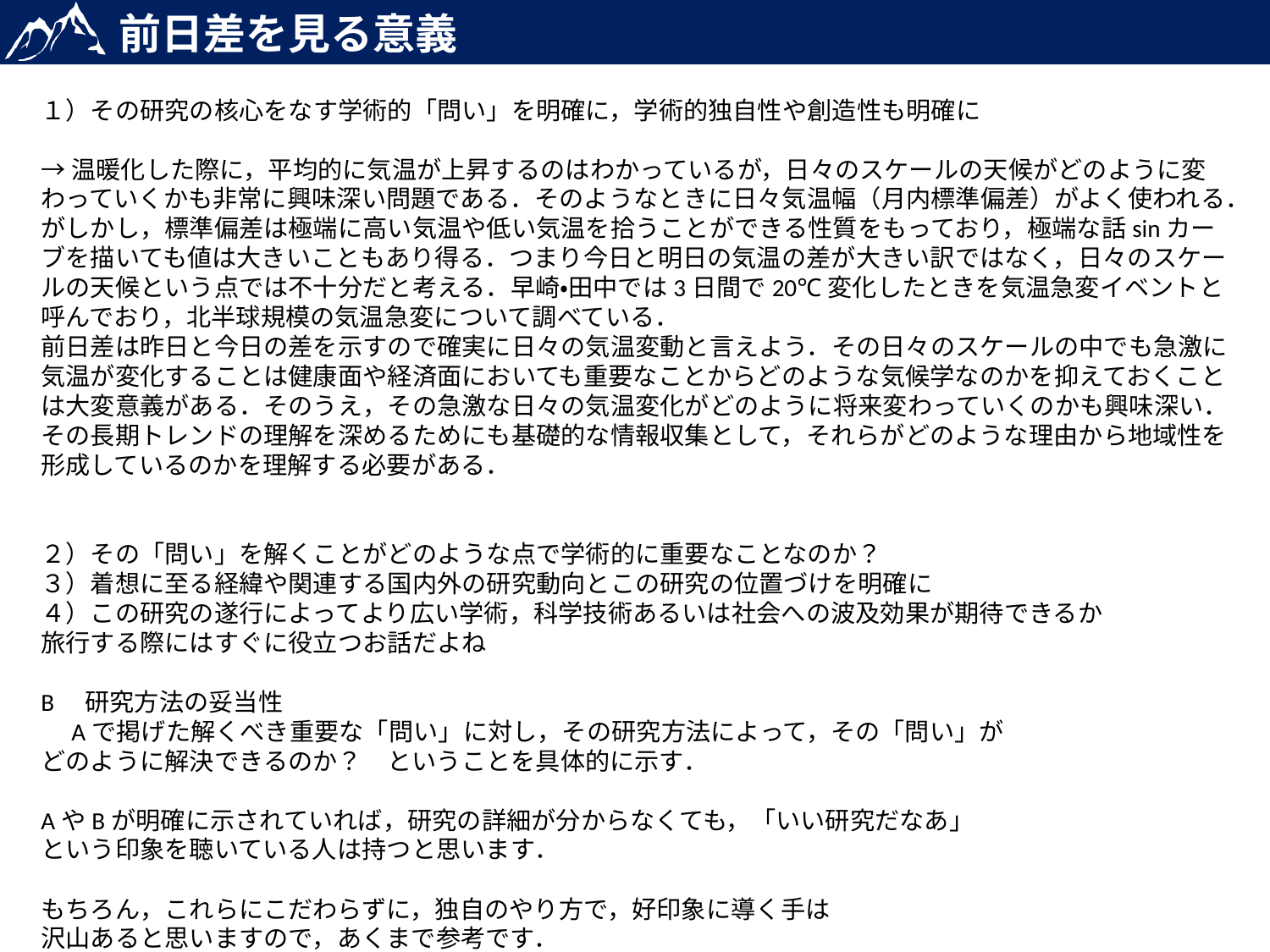

前日差を見る意義
１）その研究の核心をなす学術的「問い」を明確に，学術的独自性や創造性も明確に

→温暖化した際に，平均的に気温が上昇するのはわかっているが，日々のスケールの天候がどのように変わっていくかも非常に興味深い問題である．そのようなときに日々気温幅（月内標準偏差）がよく使われる．がしかし，標準偏差は極端に高い気温や低い気温を拾うことができる性質をもっており，極端な話sinカーブを描いても値は大きいこともあり得る．つまり今日と明日の気温の差が大きい訳ではなく，日々のスケールの天候という点では不十分だと考える．早崎・田中では3日間で20℃変化したときを気温急変イベントと呼んでおり，北半球規模の気温急変について調べている．
前日差は昨日と今日の差を示すので確実に日々の気温変動と言えよう．その日々のスケールの中でも急激に気温が変化することは健康面や経済面においても重要なことからどのような気候学なのかを抑えておくことは大変意義がある．そのうえ，その急激な日々の気温変化がどのように将来変わっていくのかも興味深い．その長期トレンドの理解を深めるためにも基礎的な情報収集として，それらがどのような理由から地域性を形成しているのかを理解する必要がある．

２）その「問い」を解くことがどのような点で学術的に重要なことなのか？
３）着想に至る経緯や関連する国内外の研究動向とこの研究の位置づけを明確に
４）この研究の遂行によってより広い学術，科学技術あるいは社会への波及効果が期待できるか
旅行する際にはすぐに役立つお話だよね

B　研究方法の妥当性
　Aで掲げた解くべき重要な「問い」に対し，その研究方法によって，その「問い」が
どのように解決できるのか？　ということを具体的に示す．

AやBが明確に示されていれば，研究の詳細が分からなくても，「いい研究だなあ」
という印象を聴いている人は持つと思います．

もちろん，これらにこだわらずに，独自のやり方で，好印象に導く手は
沢山あると思いますので，あくまで参考です．
ですが，ここの掲げた方法が他人を納得させるオーソドックスな手であるということを知っておくことは，長い人生に役立つとおもいます．